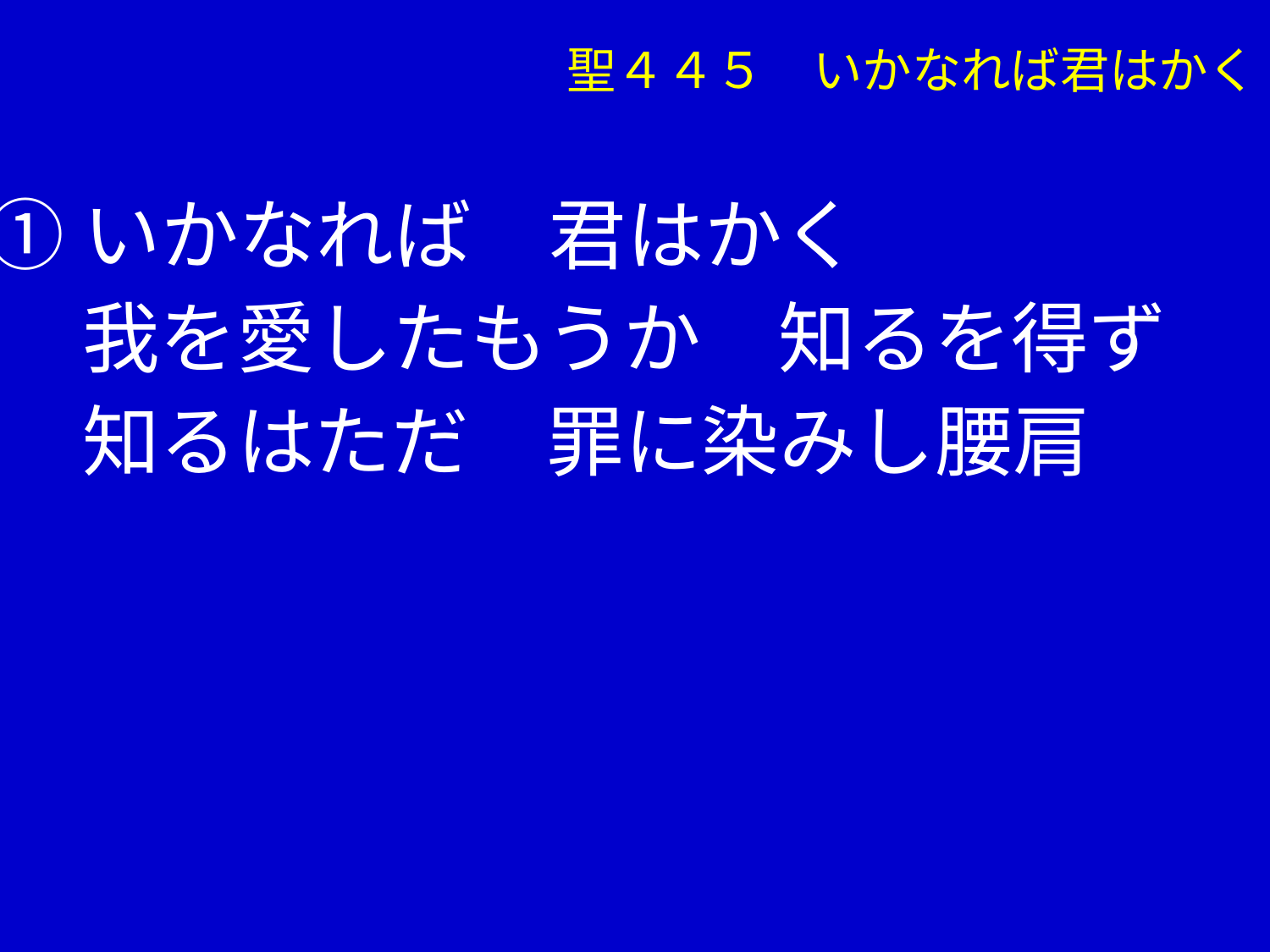

聖４４５　いかなれば君はかく
①いかなれば　君はかく
　 我を愛したもうか　知るを得ず
　 知るはただ　罪に染みし腰肩